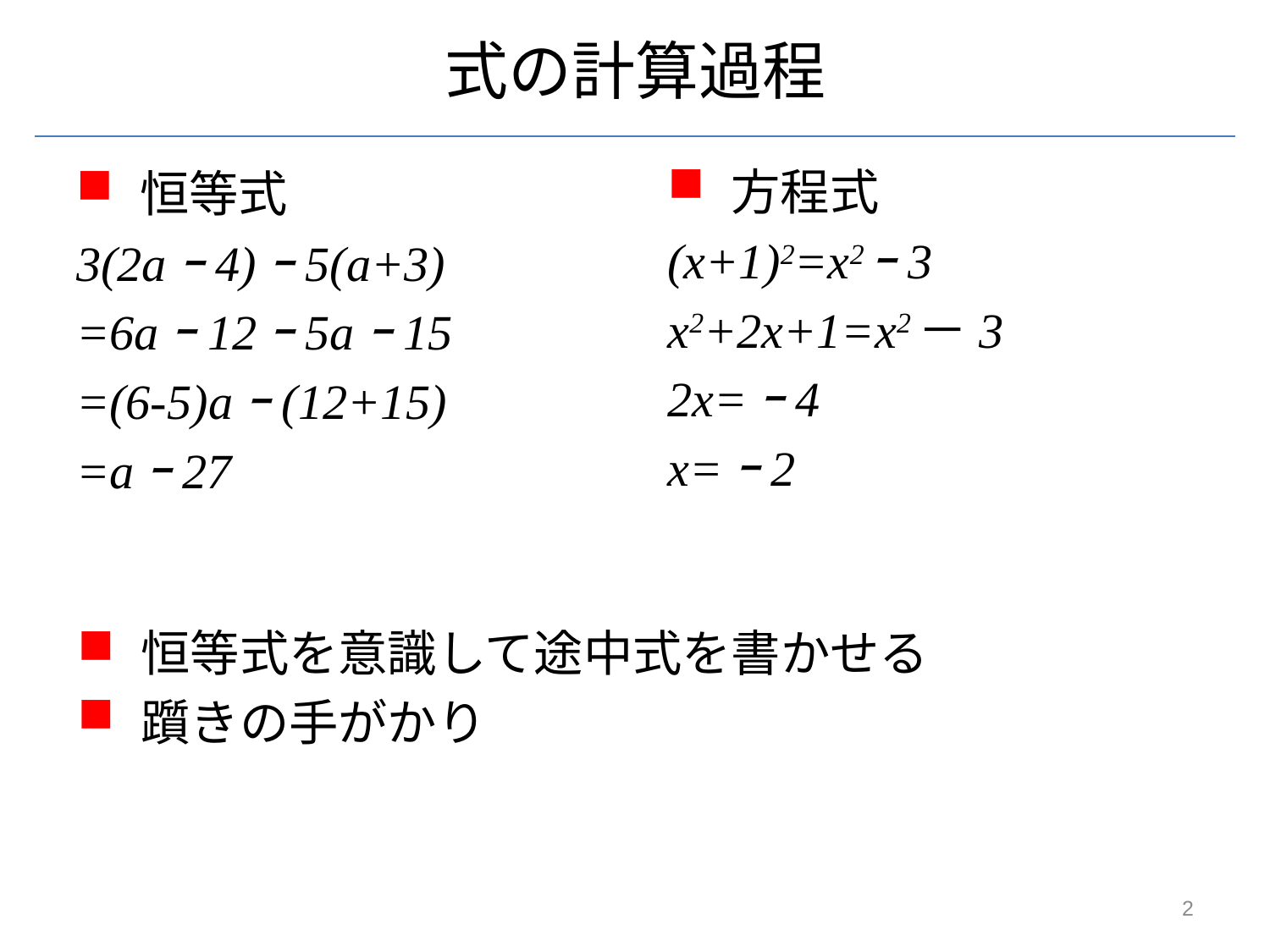

# 式の計算過程
方程式
(x+1)2=x2ｰ3
x2+2x+1=x2－3
2x=ｰ4
x=ｰ2
恒等式
3(2aｰ4)ｰ5(a+3)
=6aｰ12ｰ5aｰ15
=(6-5)aｰ(12+15)
=aｰ27
恒等式を意識して途中式を書かせる
躓きの手がかり
2